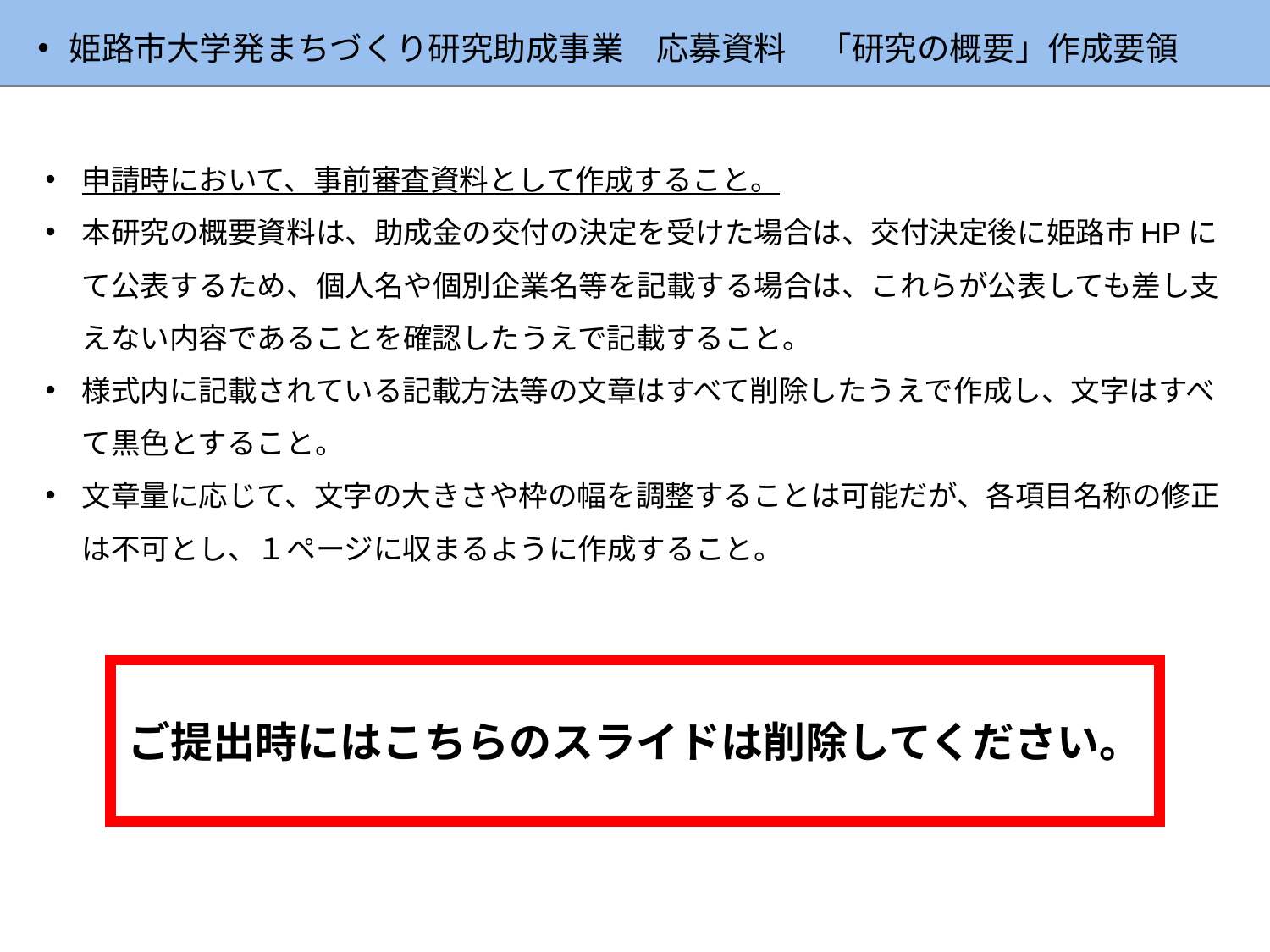

姫路市大学発まちづくり研究助成事業　応募資料　「研究の概要」作成要領
申請時において、事前審査資料として作成すること。
本研究の概要資料は、助成金の交付の決定を受けた場合は、交付決定後に姫路市HPにて公表するため、個人名や個別企業名等を記載する場合は、これらが公表しても差し支えない内容であることを確認したうえで記載すること。
様式内に記載されている記載方法等の文章はすべて削除したうえで作成し、文字はすべて黒色とすること。
文章量に応じて、文字の大きさや枠の幅を調整することは可能だが、各項目名称の修正は不可とし、１ページに収まるように作成すること。

ご提出時にはこちらのスライドは削除してください。